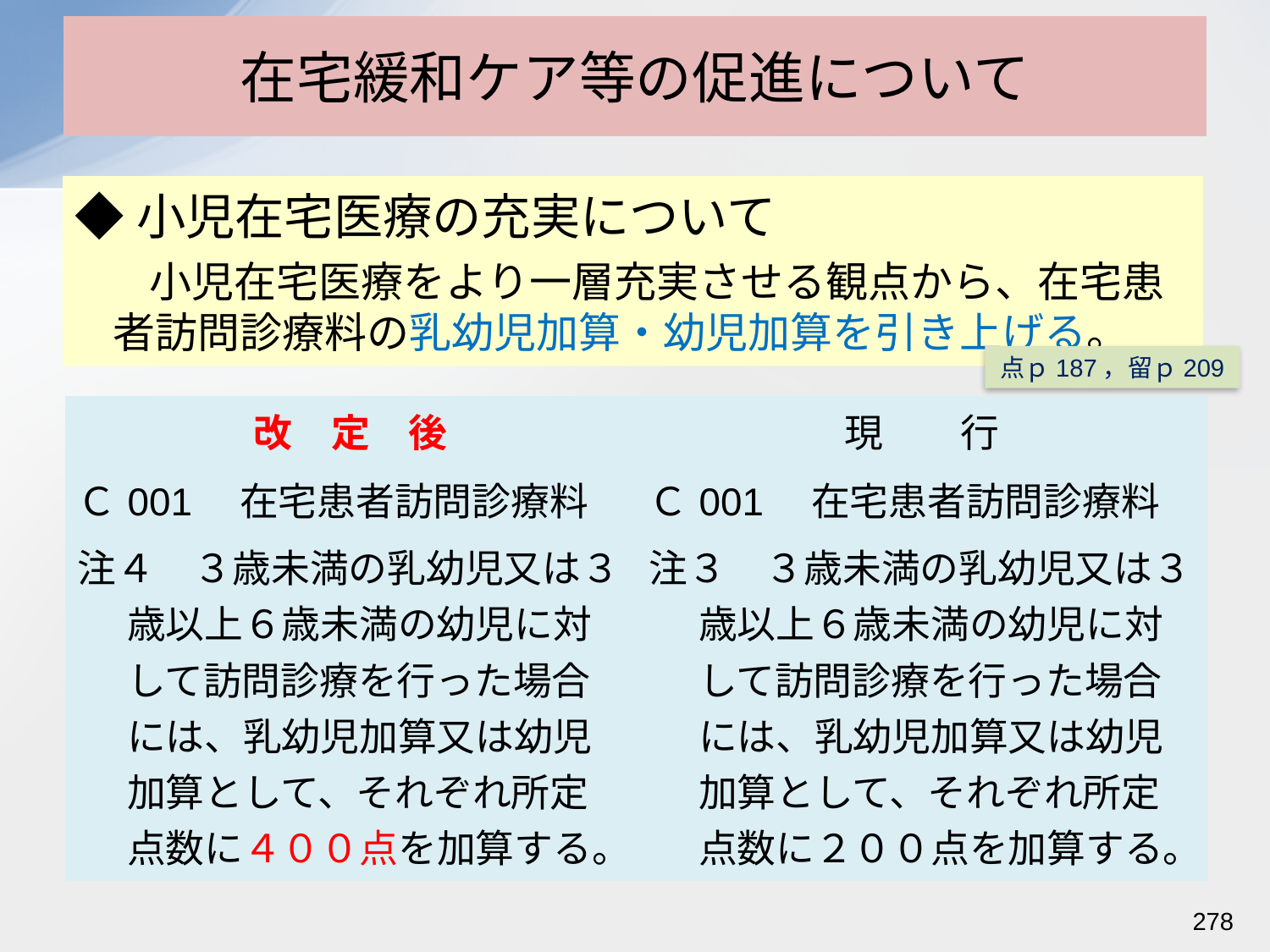

# 在宅緩和ケア等の促進について
◆小児在宅医療の充実について
小児在宅医療をより一層充実させる観点から、在宅患者訪問診療料の乳幼児加算・幼児加算を引き上げる。
点ｐ187，留ｐ209
| 改　定　後 | 現　　行 |
| --- | --- |
| Ｃ001　在宅患者訪問診療料 注４　３歳未満の乳幼児又は３歳以上６歳未満の幼児に対して訪問診療を行った場合には、乳幼児加算又は幼児加算として、それぞれ所定点数に４００点を加算する。 | Ｃ001　在宅患者訪問診療料 注３　３歳未満の乳幼児又は３歳以上６歳未満の幼児に対して訪問診療を行った場合には、乳幼児加算又は幼児加算として、それぞれ所定点数に２００点を加算する。 |
278